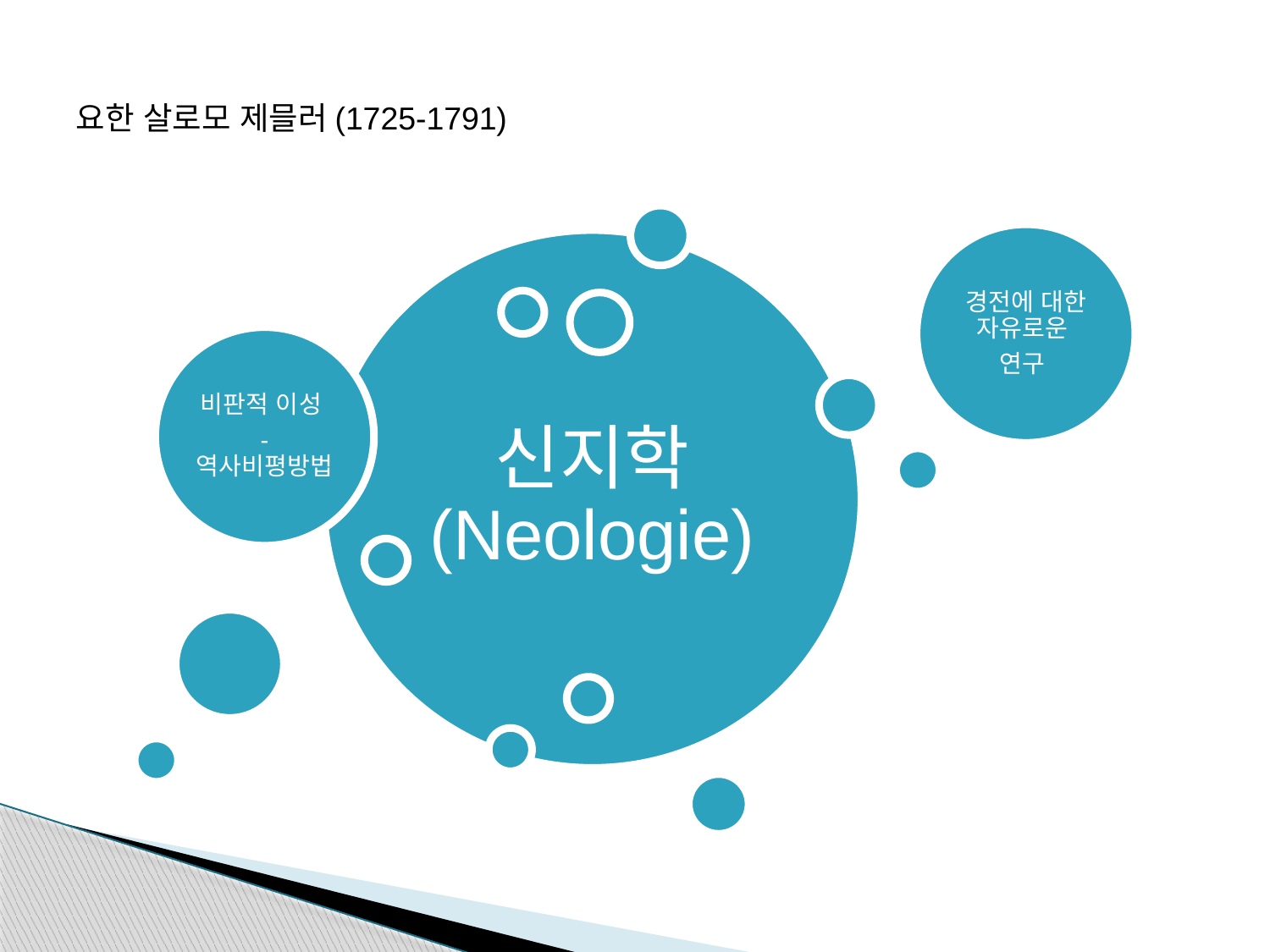

# 요한 살로모 제믈러(1725-1791)

경전에 대한 자유로운
연구
신지학 (Neologie)

비판적 이성
- 역사비평방법